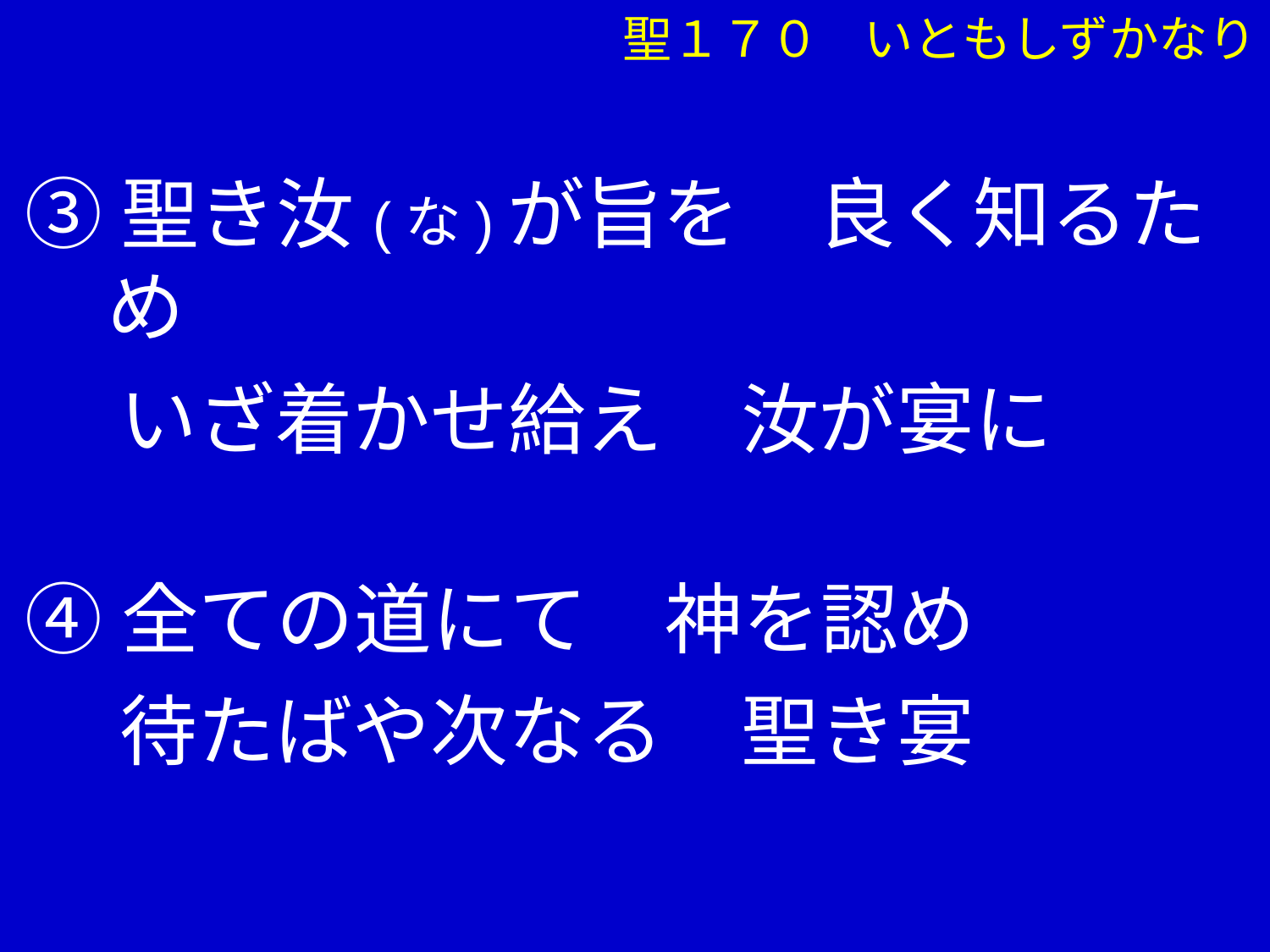

聖１７０    いともしずかなり
③聖き汝(な)が旨を　良く知るため
　 いざ着かせ給え　汝が宴に

④全ての道にて　神を認め
　 待たばや次なる　聖き宴